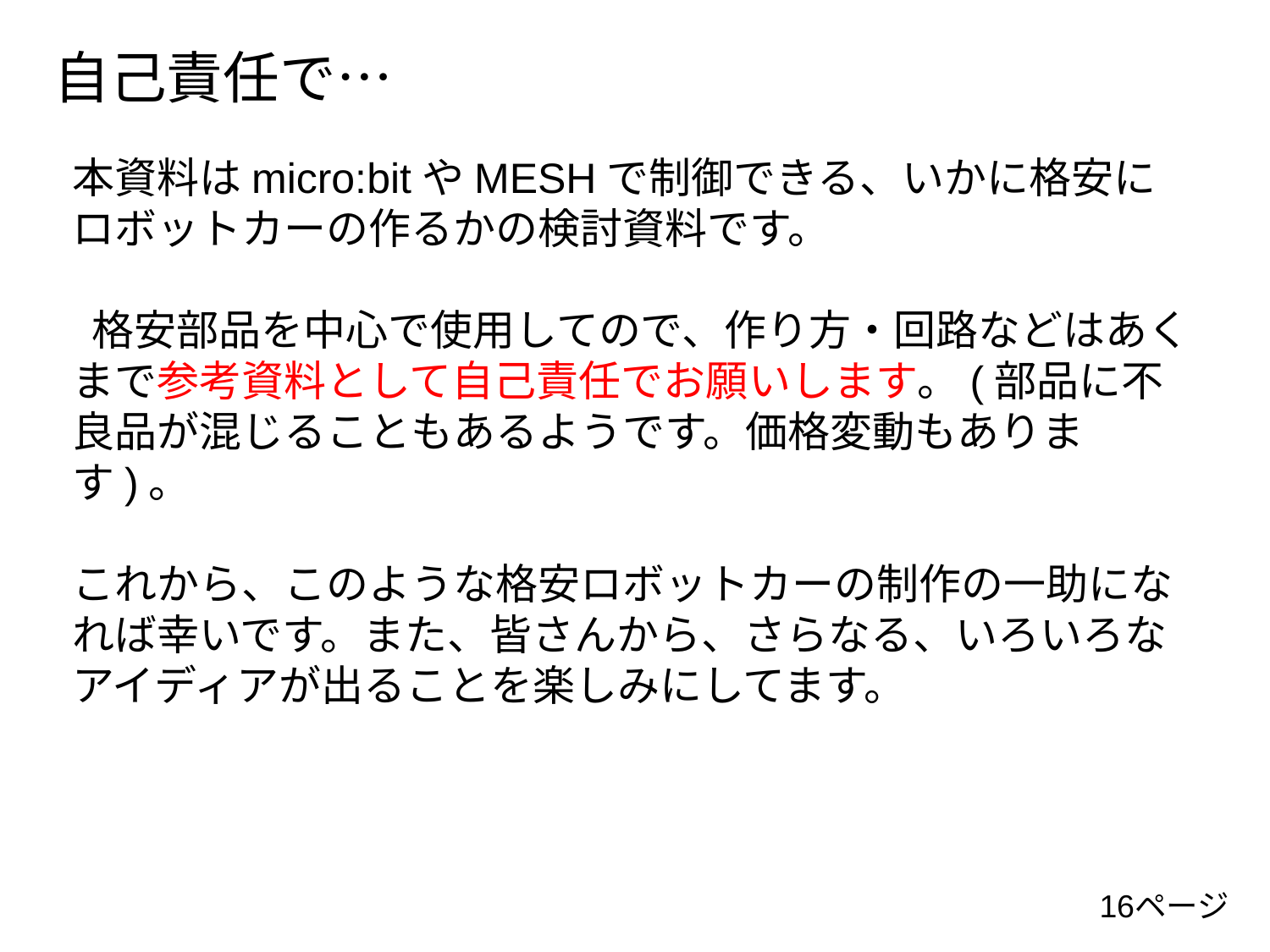

# 自己責任で…
本資料はmicro:bitやMESHで制御できる、いかに格安にロボットカーの作るかの検討資料です。

 格安部品を中心で使用してので、作り方・回路などはあくまで参考資料として自己責任でお願いします。(部品に不良品が混じることもあるようです。価格変動もあります)。

これから、このような格安ロボットカーの制作の一助になれば幸いです。また、皆さんから、さらなる、いろいろなアイディアが出ることを楽しみにしてます。
16ページ